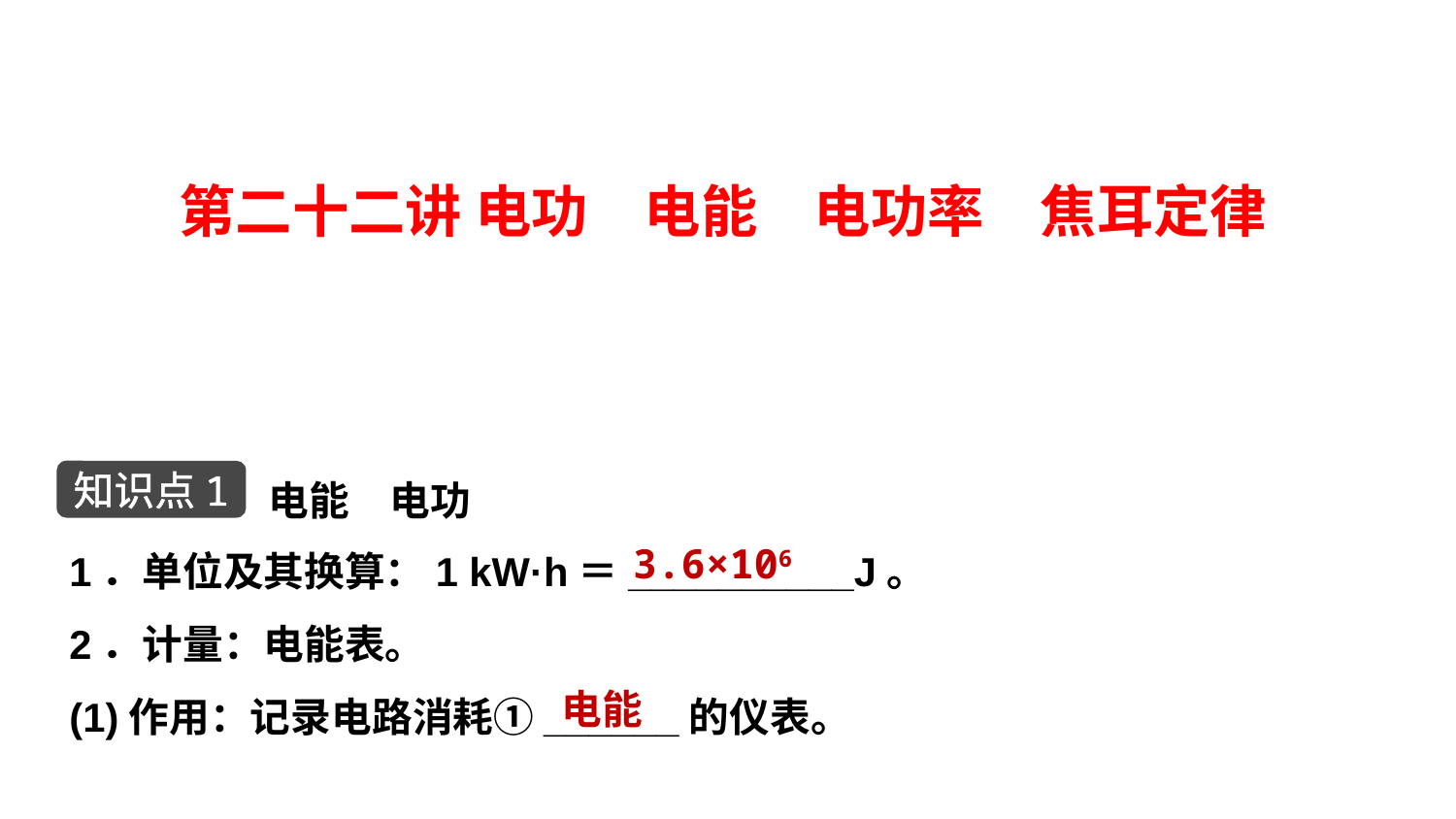

第二十二讲 电功　电能　电功率　焦耳定律
电能　电功
知识点1
3.6×106
1．单位及其换算：1 kW·h＝__________J。
2．计量：电能表。
(1)作用：记录电路消耗①______的仪表。
电能